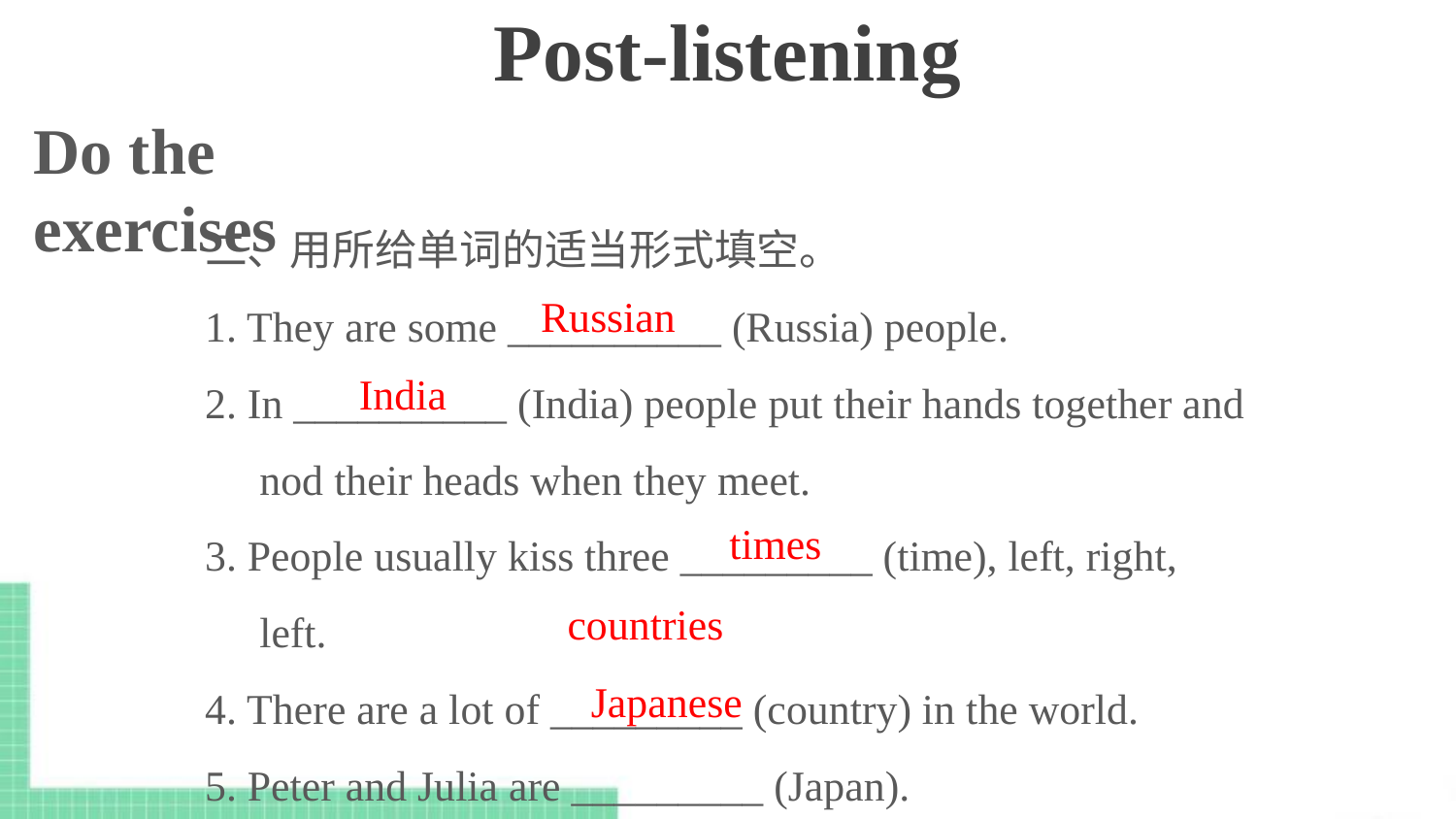

Post-listening
Do the exercises
二、用所给单词的适当形式填空。
1. They are some __________ (Russia) people.
2. In __________ (India) people put their hands together and nod their heads when they meet.
3. People usually kiss three _________ (time), left, right, left.
4. There are a lot of _________ (country) in the world.
5. Peter and Julia are _________ (Japan).
Russian
India
times
countries
Japanese